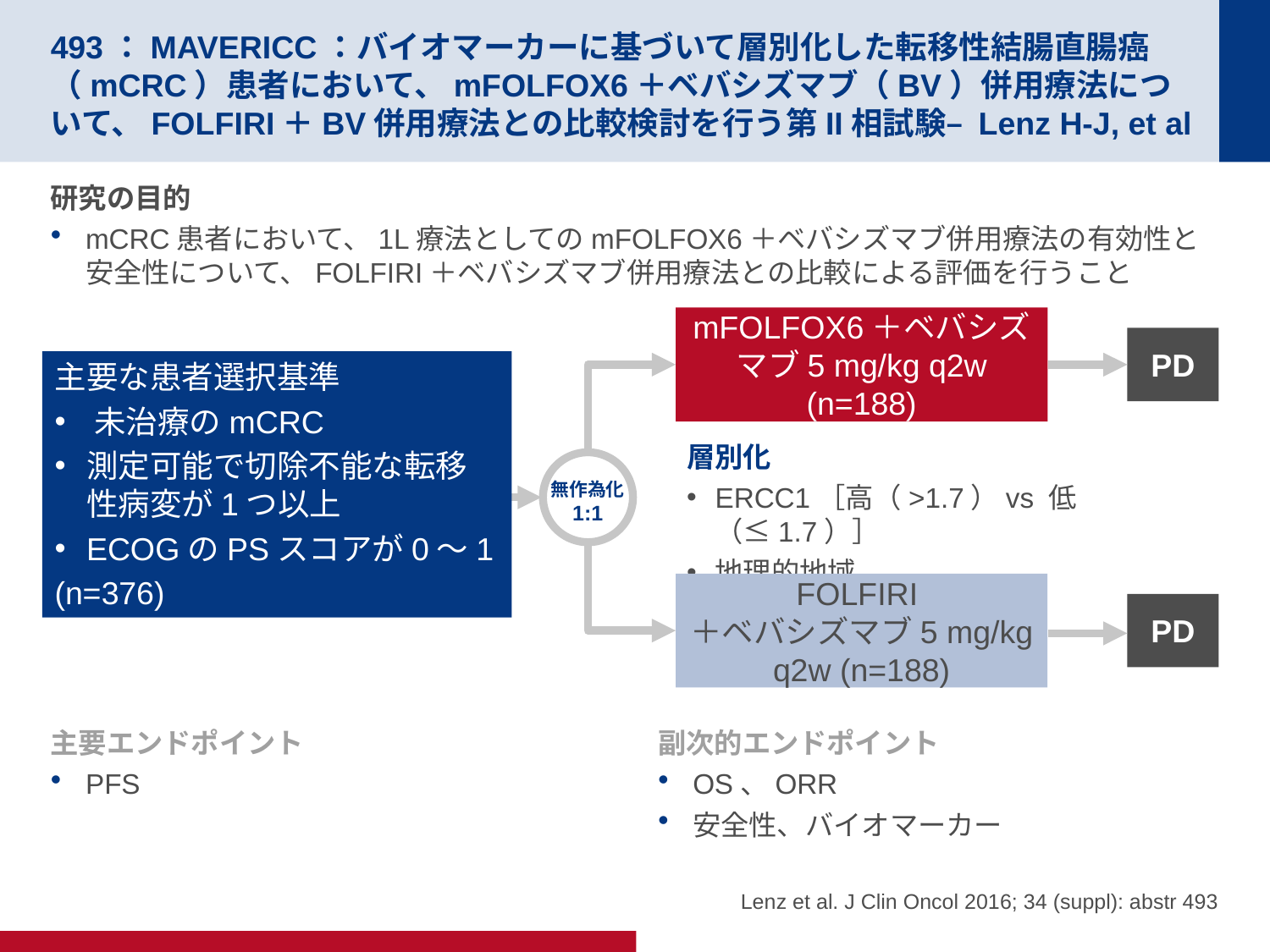

# 493：MAVERICC：バイオマーカーに基づいて層別化した転移性結腸直腸癌（mCRC）患者において、mFOLFOX6＋ベバシズマブ（BV）併用療法について、FOLFIRI＋BV併用療法との比較検討を行う第II相試験– Lenz H-J, et al
研究の目的
mCRC患者において、1L療法としてのmFOLFOX6＋ベバシズマブ併用療法の有効性と安全性について、FOLFIRI＋ベバシズマブ併用療法との比較による評価を行うこと
mFOLFOX6＋ベバシズマブ5 mg/kg q2w (n=188)
PD
主要な患者選択基準
未治療のmCRC
測定可能で切除不能な転移性病変が1つ以上
ECOGのPSスコアが0～1
(n=376)
層別化
ERCC1［高（>1.7）vs 低（≤1.7）］
地理的地域
無作為化
1:1
FOLFIRI
＋ベバシズマブ5 mg/kg q2w (n=188)
PD
主要エンドポイント
PFS
副次的エンドポイント
OS、ORR
安全性、バイオマーカー
Lenz et al. J Clin Oncol 2016; 34 (suppl): abstr 493